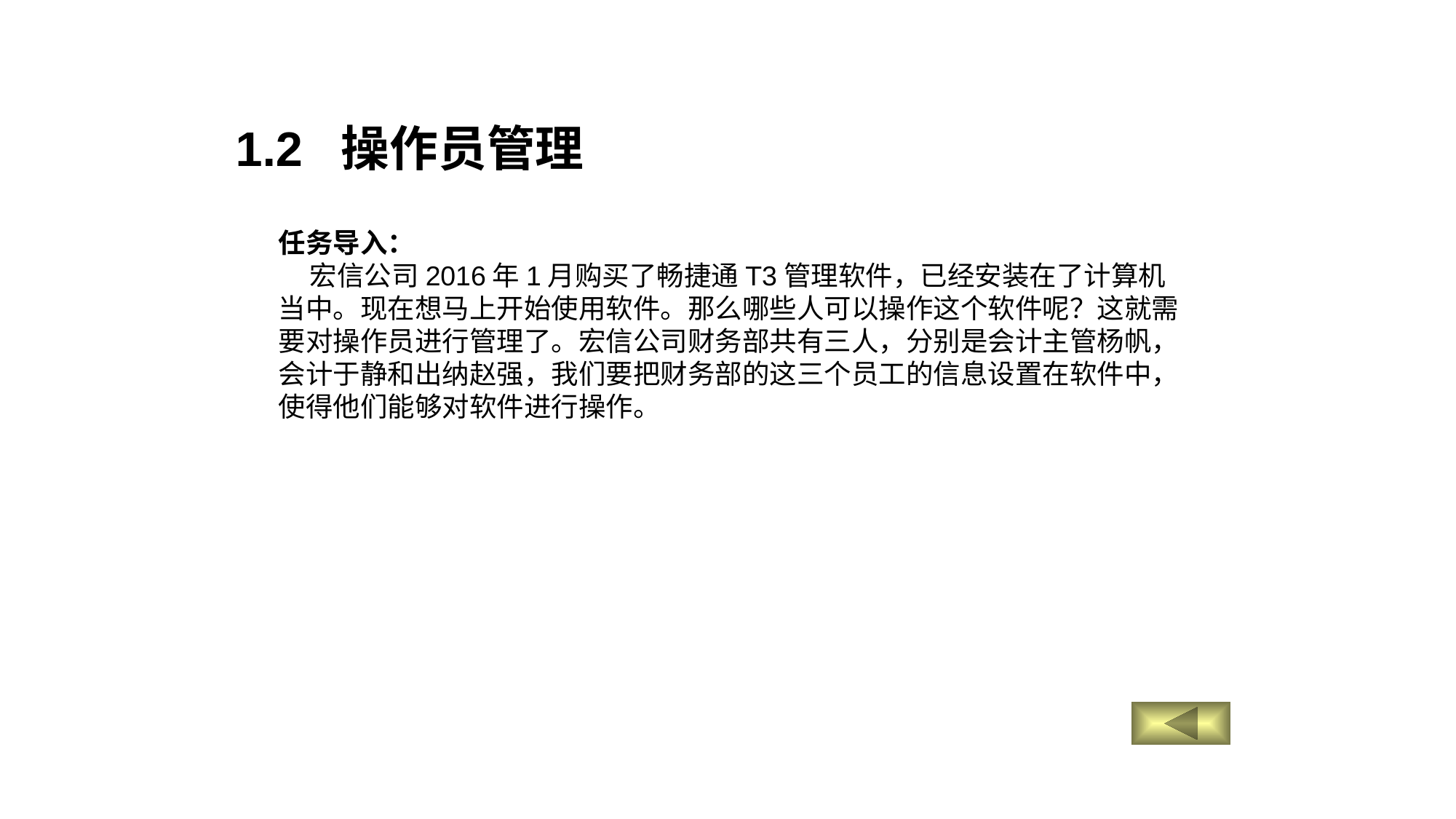

1.2  操作员管理
任务导入：
    宏信公司2016年1月购买了畅捷通T3管理软件，已经安装在了计算机当中。现在想马上开始使用软件。那么哪些人可以操作这个软件呢？这就需要对操作员进行管理了。宏信公司财务部共有三人，分别是会计主管杨帆，会计于静和出纳赵强，我们要把财务部的这三个员工的信息设置在软件中，使得他们能够对软件进行操作。